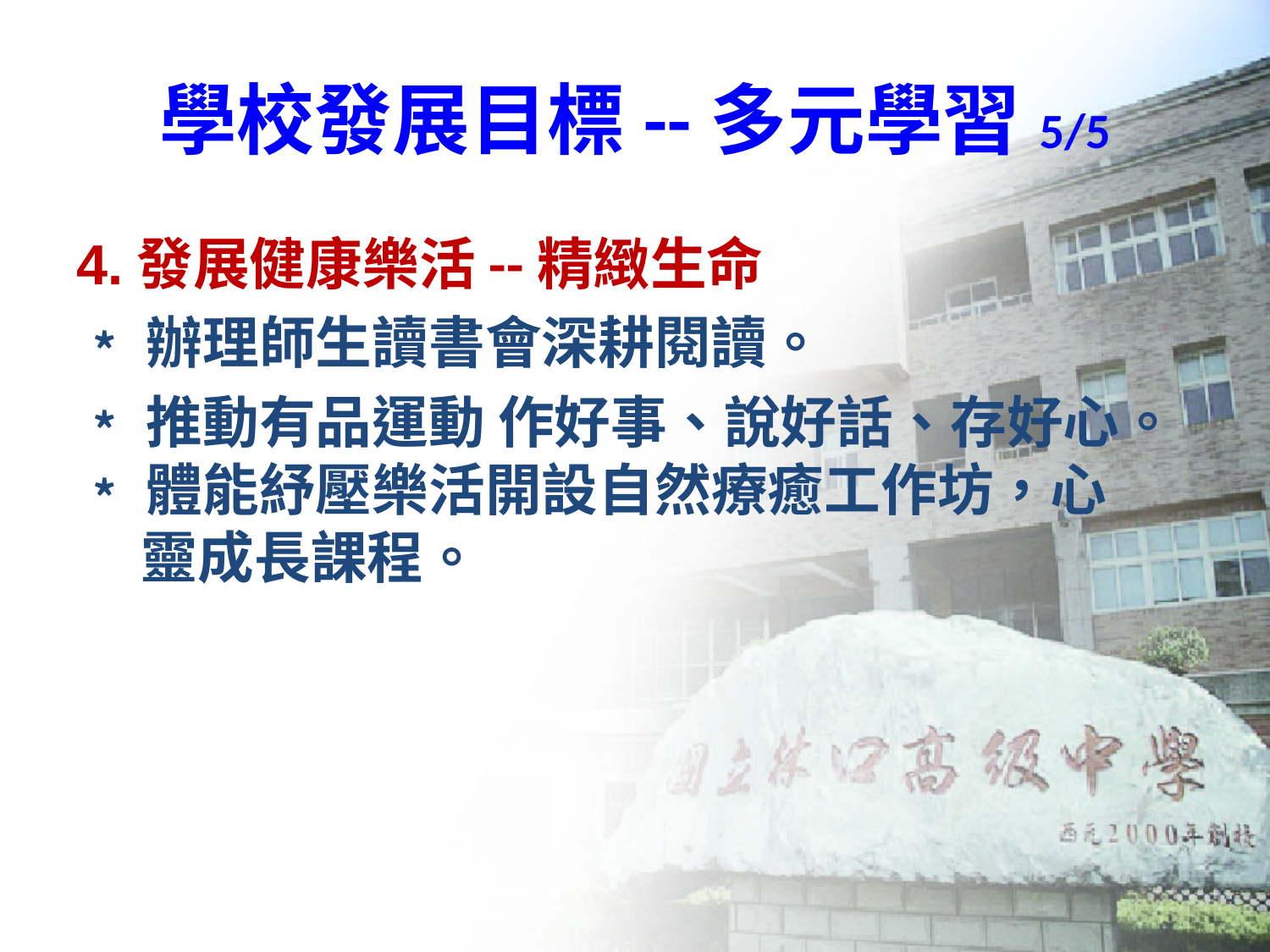

# 學校發展目標--多元學習5/5
4.發展健康樂活--精緻生命
﹡辦理師生讀書會深耕閱讀。
﹡推動有品運動 作好事、說好話、存好心。
﹡體能紓壓樂活開設自然療癒工作坊，心
    靈成長課程。